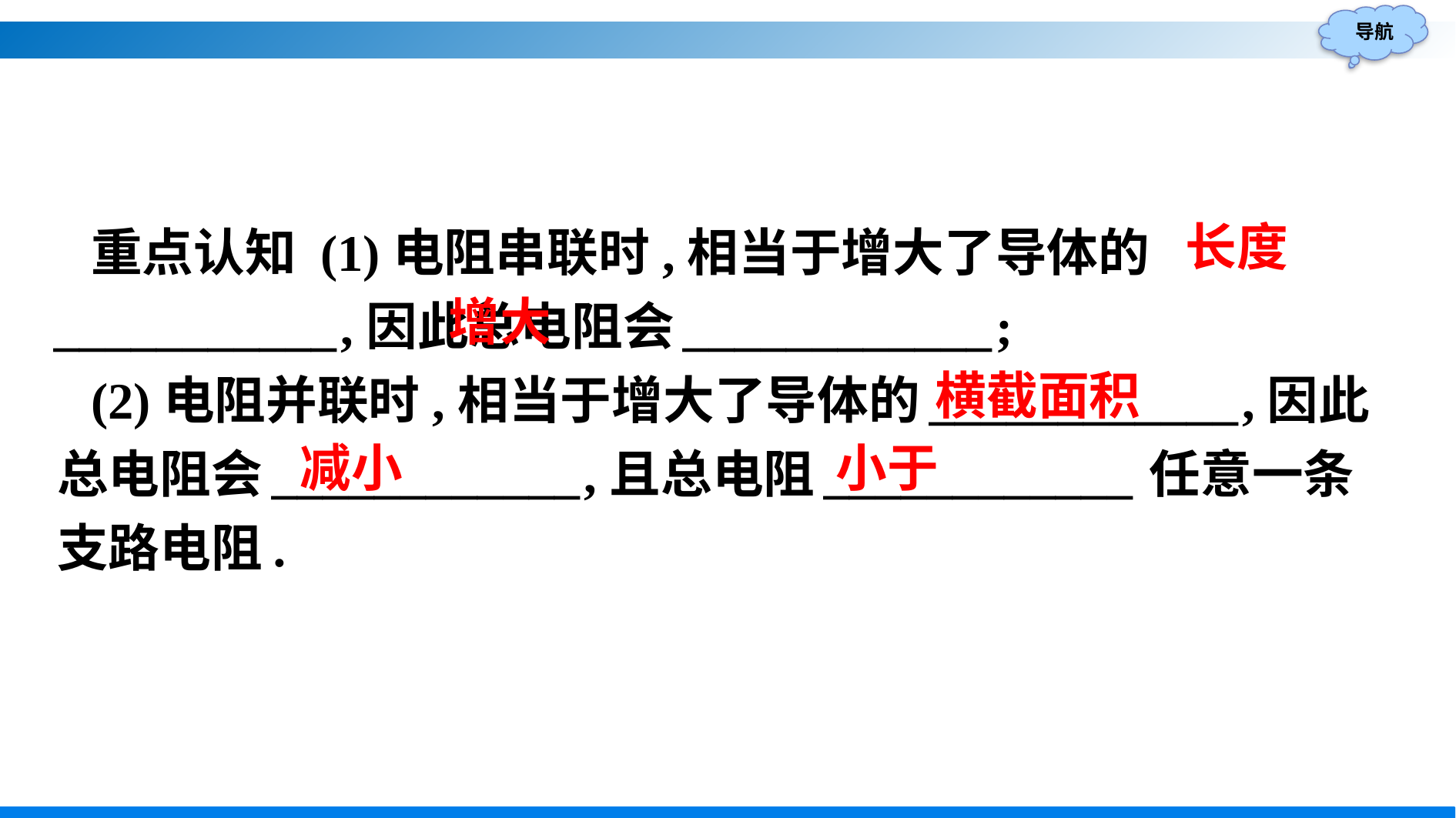

重点认知 (1)电阻串联时,相当于增大了导体的___________,因此总电阻会____________;
(2)电阻并联时,相当于增大了导体的____________,因此总电阻会____________,且总电阻____________任意一条支路电阻.
长度
增大
横截面积
小于
减小